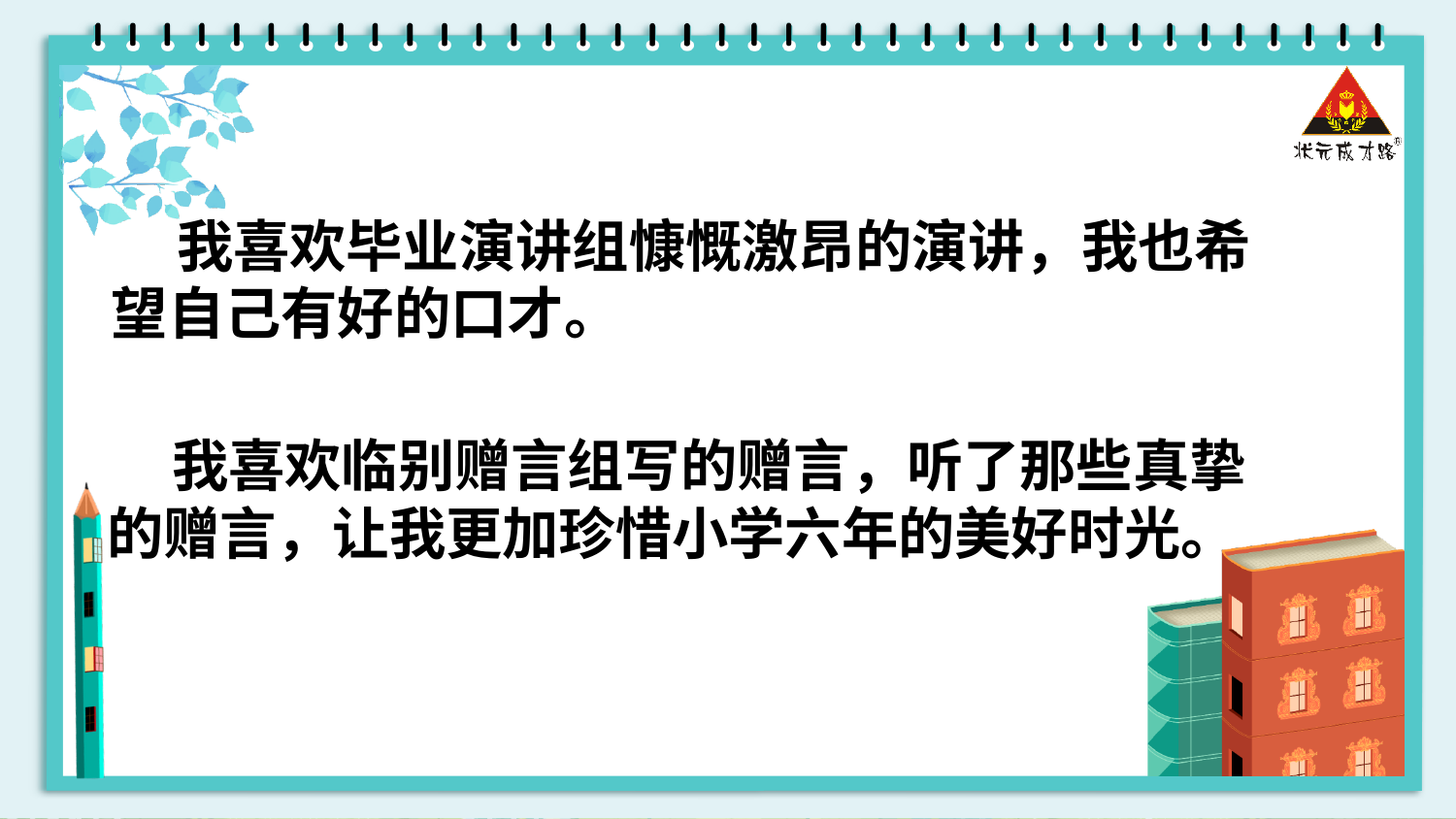

我喜欢毕业演讲组慷慨激昂的演讲，我也希望自己有好的口才。
    我喜欢临别赠言组写的赠言，听了那些真挚的赠言，让我更加珍惜小学六年的美好时光。